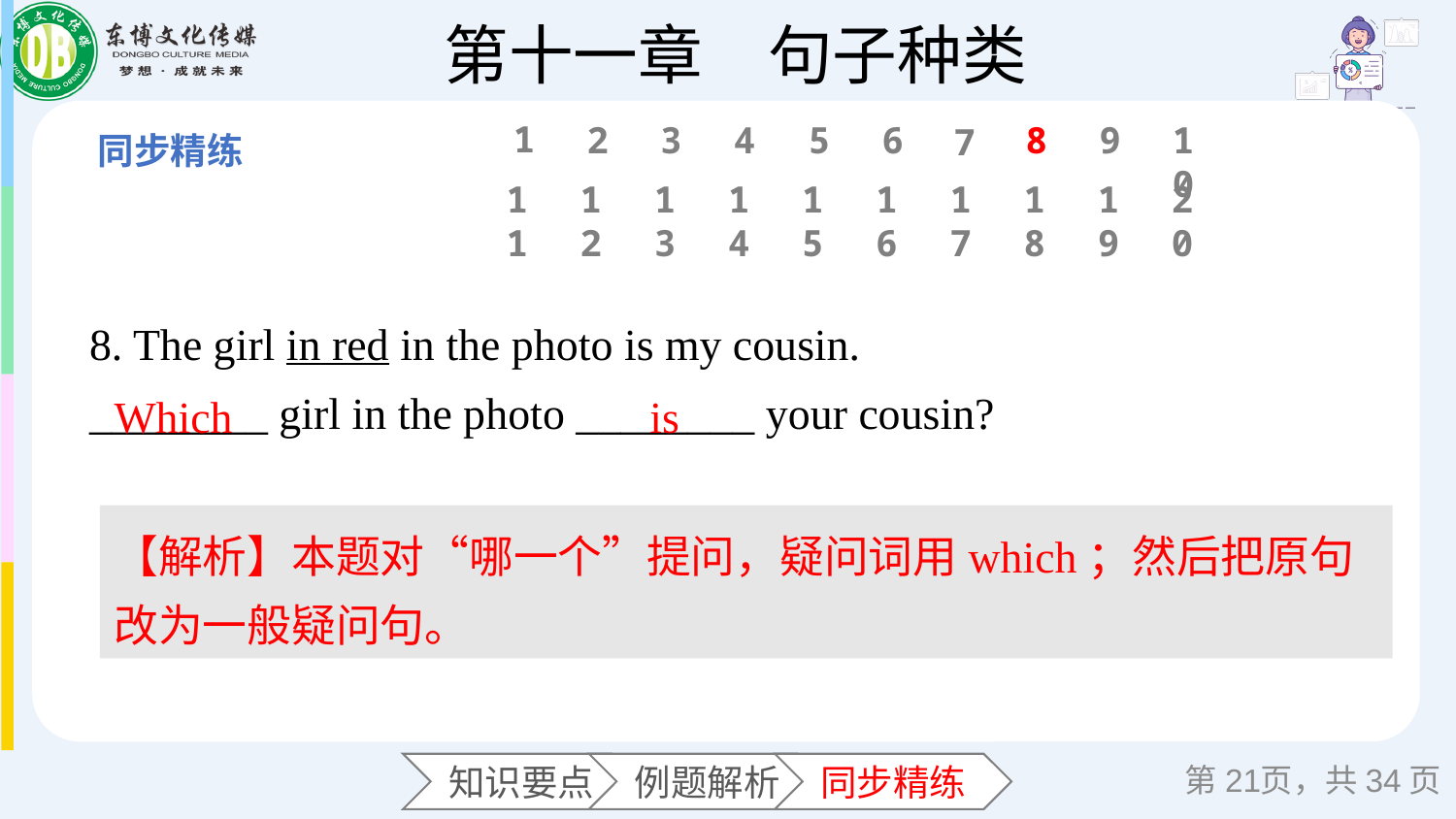

1
6
2
3
4
5
8
9
10
7
11
12
13
14
15
16
17
18
19
20

8. The girl in red in the photo is my cousin.
________ girl in the photo ________ your cousin?
Which
is
【解析】本题对“哪一个”提问，疑问词用which；然后把原句改为一般疑问句。
第21页，共34页